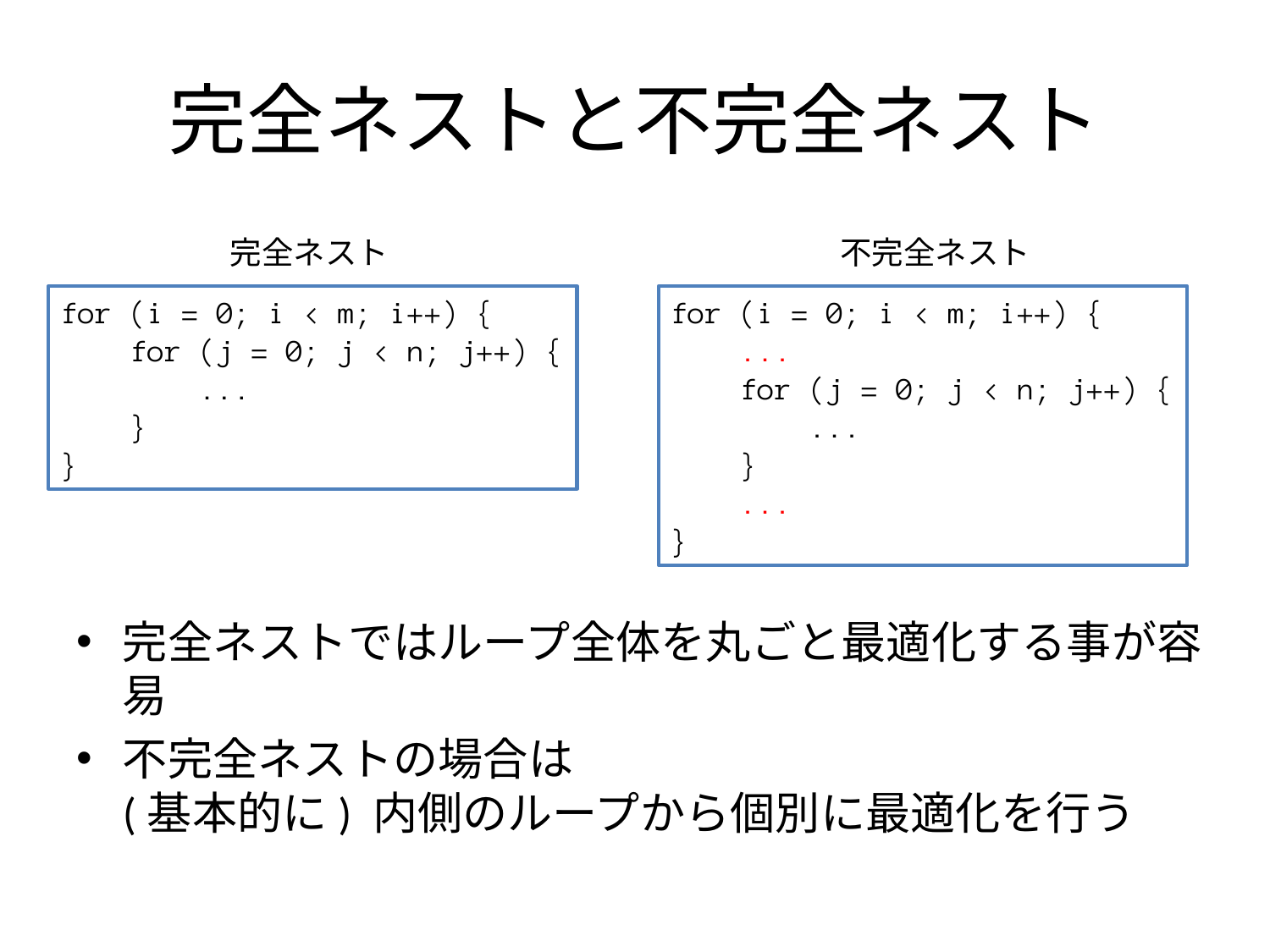

# 完全ネストと不完全ネスト

完全ネストではループ全体を丸ごと最適化する事が容易
不完全ネストの場合は
(基本的に) 内側のループから個別に最適化を行う
完全ネスト
不完全ネスト
for (i = 0; i < m; i++) {
    for (j = 0; j < n; j++) {
        ...
    }
}
for (i = 0; i < m; i++) {
    ...
    for (j = 0; j < n; j++) {
        ...
    }
    ...
}